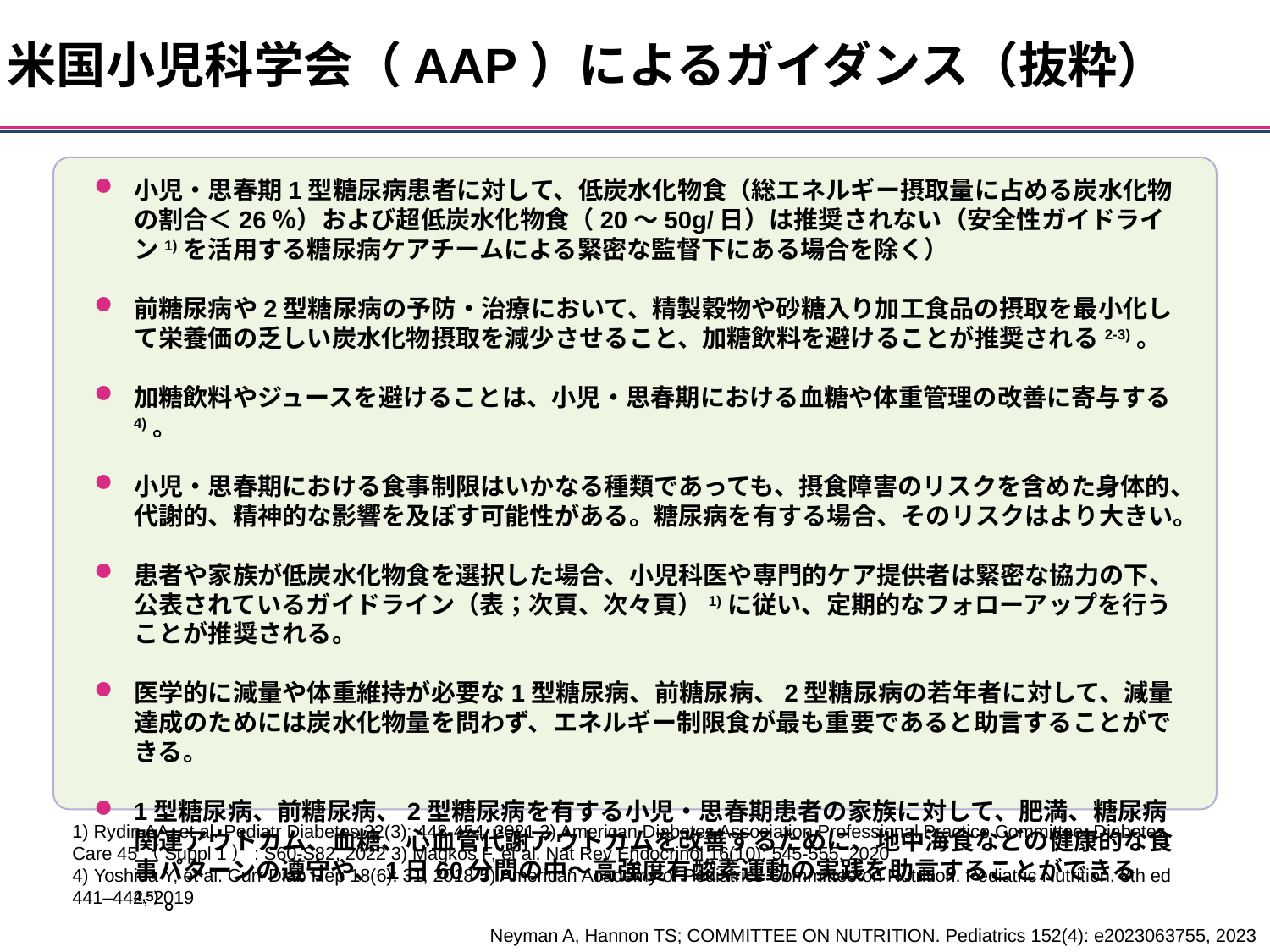

米国小児科学会（AAP）によるガイダンス（抜粋）

小児・思春期1型糖尿病患者に対して、低炭水化物食（総エネルギー摂取量に占める炭水化物の割合＜26％）および超低炭水化物食（20～50g/日）は推奨されない（安全性ガイドライン1)を活用する糖尿病ケアチームによる緊密な監督下にある場合を除く）

前糖尿病や2型糖尿病の予防・治療において、精製穀物や砂糖入り加工食品の摂取を最小化して栄養価の乏しい炭水化物摂取を減少させること、加糖飲料を避けることが推奨される2-3)。

加糖飲料やジュースを避けることは、小児・思春期における血糖や体重管理の改善に寄与する4)。

小児・思春期における食事制限はいかなる種類であっても、摂食障害のリスクを含めた身体的、代謝的、精神的な影響を及ぼす可能性がある。糖尿病を有する場合、そのリスクはより大きい。

患者や家族が低炭水化物食を選択した場合、小児科医や専門的ケア提供者は緊密な協力の下、公表されているガイドライン（表；次頁、次々頁）1)に従い、定期的なフォローアップを行うことが推奨される。

医学的に減量や体重維持が必要な1型糖尿病、前糖尿病、2型糖尿病の若年者に対して、減量達成のためには炭水化物量を問わず、エネルギー制限食が最も重要であると助言することができる。

1型糖尿病、前糖尿病、2型糖尿病を有する小児・思春期患者の家族に対して、肥満、糖尿病関連アウトカム、血糖、心血管代謝アウトカムを改善するために、地中海食などの健康的な食事パターンの遵守や、1日60分間の中～高強度有酸素運動の実践を助言することができる4,5)。
1) Rydin AA, et al. Pediatr Diabetes 22(3): 448-454, 2021 2) American Diabetes Association Professional Practice Committee. Diabetes Care 45（Suppl 1）: S60-S82, 2022 3) Magkos F, et al. Nat Rev Endocrinol 16(10): 545-555, 2020
4) Yoshida Y, et al. Curr Diab Rep 18(6): 31, 2018 5) American Academy of Pediatrics Committee on Nutrition. Pediatric Nutrition. 8th ed 441‒442, 2019
Neyman A, Hannon TS; COMMITTEE ON NUTRITION. Pediatrics 152(4): e2023063755, 2023